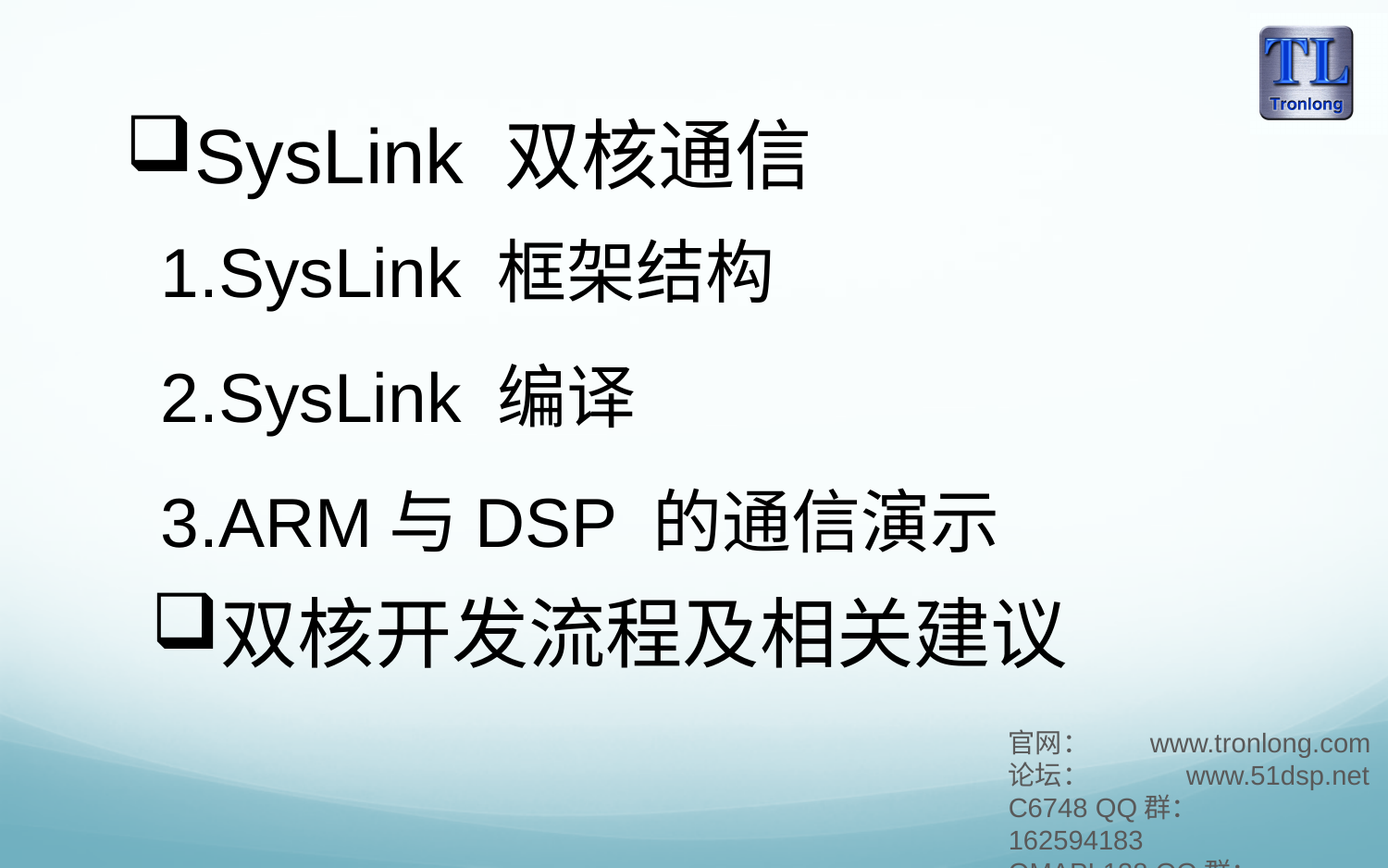

SysLink 双核通信
SysLink 框架结构
SysLink 编译
ARM与DSP 的通信演示
双核开发流程及相关建议